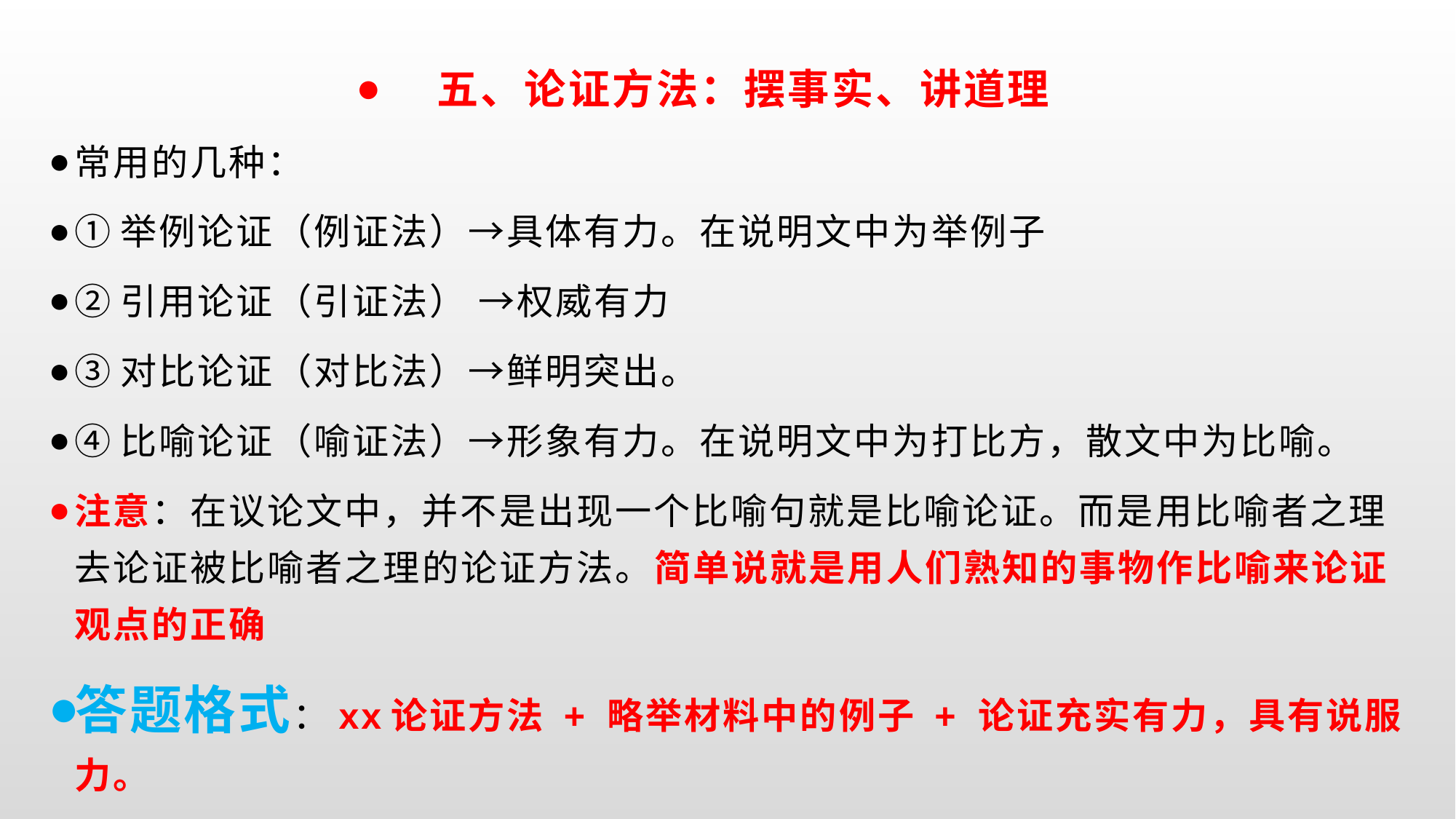

五、论证方法：摆事实、讲道理
常用的几种：
①举例论证（例证法）→具体有力。在说明文中为举例子
②引用论证（引证法） →权威有力
③对比论证（对比法）→鲜明突出。
④比喻论证（喻证法）→形象有力。在说明文中为打比方，散文中为比喻。
注意：在议论文中，并不是出现一个比喻句就是比喻论证。而是用比喻者之理去论证被比喻者之理的论证方法。简单说就是用人们熟知的事物作比喻来论证观点的正确
答题格式：xx论证方法 + 略举材料中的例子 + 论证充实有力，具有说服力。